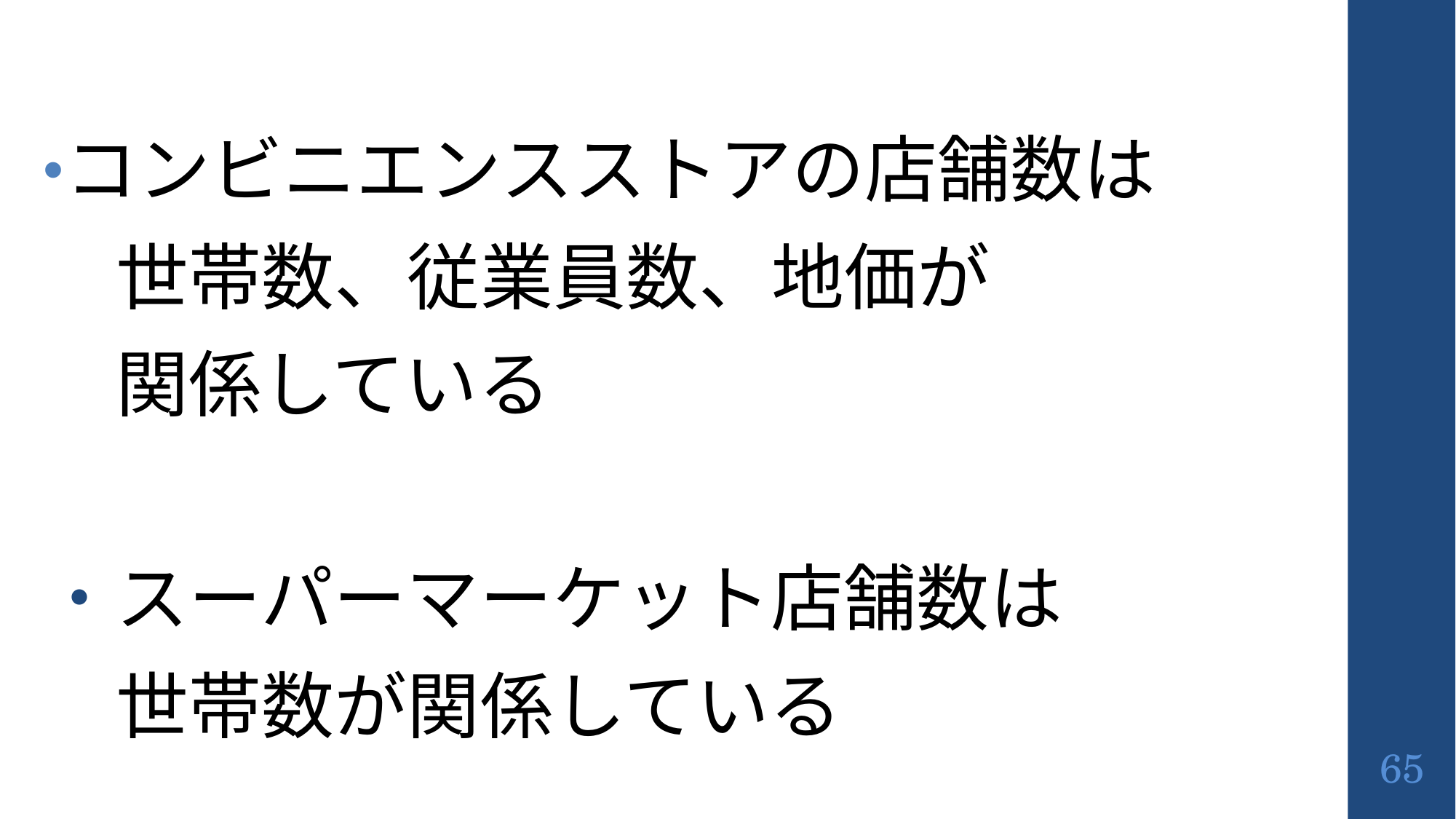

コンビニエンスストアの店舗数は
　世帯数、従業員数、地価が
　関係している

・スーパーマーケット店舗数は
　世帯数が関係している
65